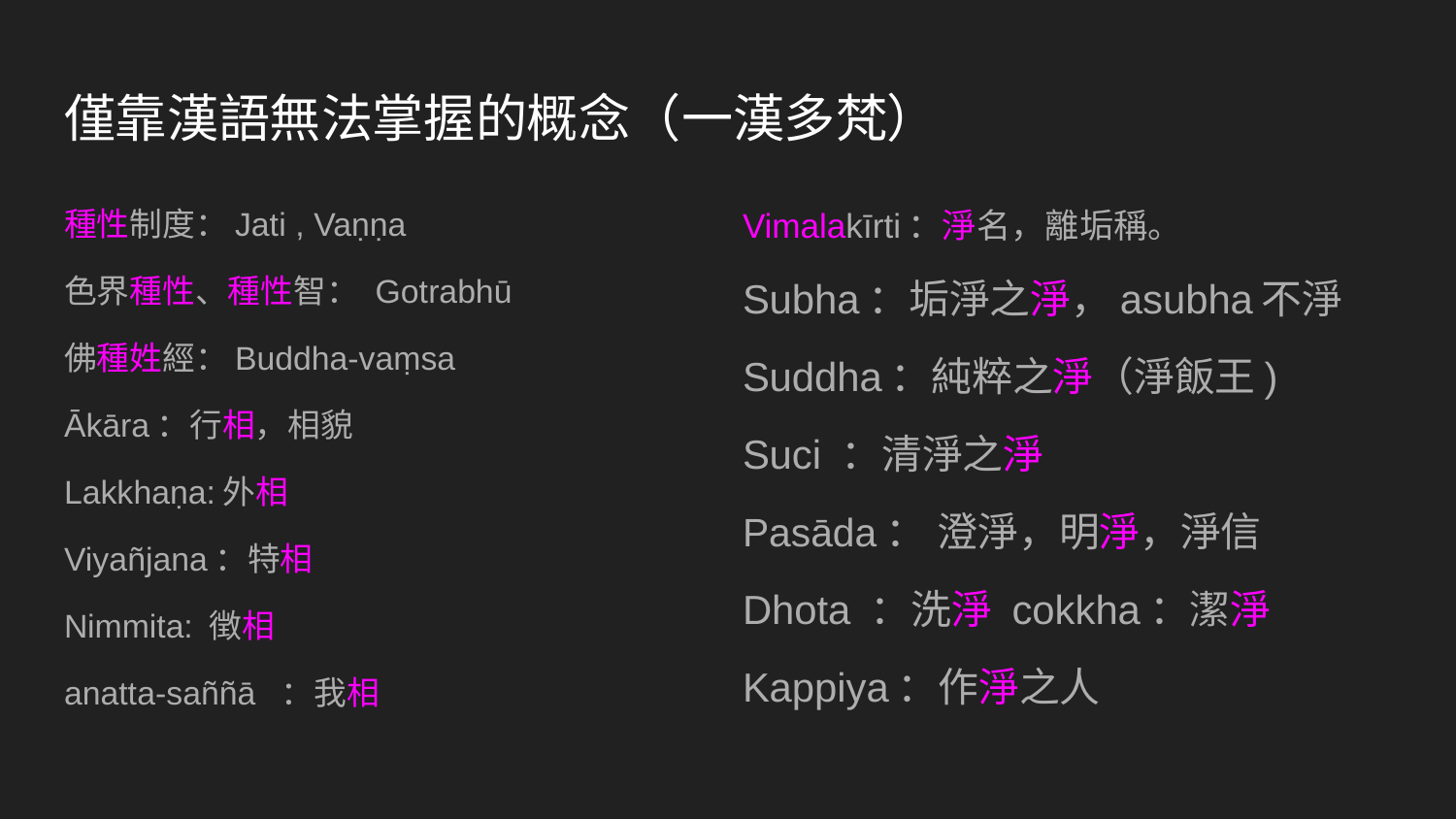

# 僅靠漢語無法掌握的概念（一漢多梵）
種性制度：Jati , Vaṇṇa
色界種性、種性智： Gotrabhū
佛種姓經：Buddha-vaṃsa
Ākāra：行相，相貌
Lakkhaṇa:外相
Viyañjana：特相
Nimmita: 徴相
anatta-saññā  ：我相
Vimalakīrti：淨名，離垢稱。
Subha：垢淨之淨，asubha不淨
Suddha：純粹之淨（淨飯王)
Suci ：清淨之淨
Pasāda： 澄淨，明淨，淨信
Dhota ：洗淨 cokkha：潔淨
Kappiya：作淨之人